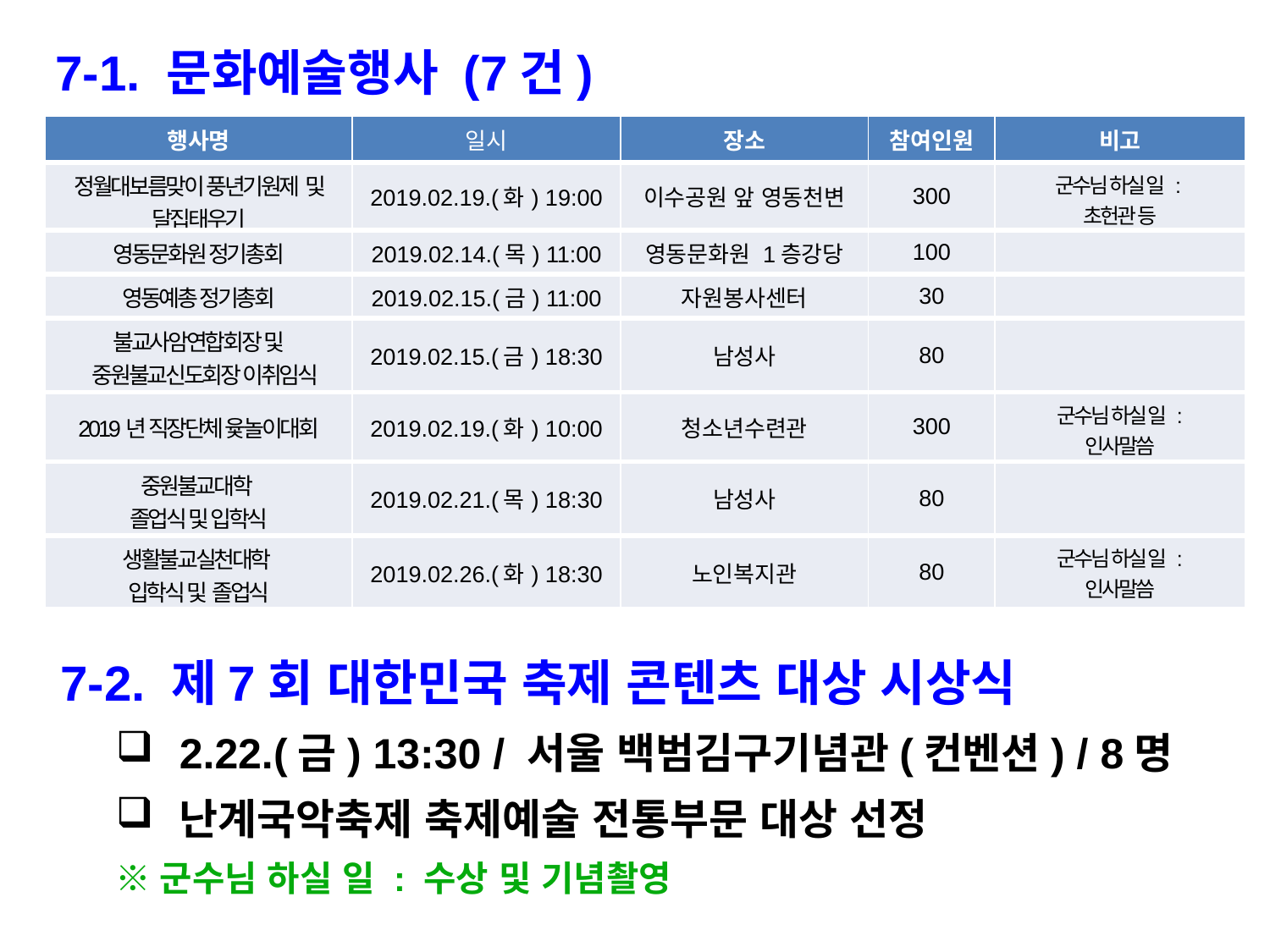

7-1. 문화예술행사 (7건)
| 행사명 | 일시 | 장소 | 참여인원 | 비고 |
| --- | --- | --- | --- | --- |
| 정월대보름맞이 풍년기원제 및 달집태우기 | 2019.02.19.(화) 19:00 | 이수공원 앞 영동천변 | 300 | 군수님 하실 일 : 초헌관 등 |
| 영동문화원 정기총회 | 2019.02.14.(목) 11:00 | 영동문화원 1층강당 | 100 |  |
| 영동예총 정기총회 | 2019.02.15.(금) 11:00 | 자원봉사센터 | 30 |  |
| 불교사암연합회장 및 중원불교신도회장 이취임식 | 2019.02.15.(금) 18:30 | 남성사 | 80 |  |
| 2019년 직장단체 윷놀이대회 | 2019.02.19.(화) 10:00 | 청소년수련관 | 300 | 군수님 하실 일 : 인사말씀 |
| 중원불교대학 졸업식 및 입학식 | 2019.02.21.(목) 18:30 | 남성사 | 80 |  |
| 생활불교실천대학 입학식 및 졸업식 | 2019.02.26.(화) 18:30 | 노인복지관 | 80 | 군수님 하실 일 : 인사말씀 |
7-2. 제7회 대한민국 축제 콘텐츠 대상 시상식
2.22.(금) 13:30 / 서울 백범김구기념관(컨벤션) / 8명
난계국악축제 축제예술 전통부문 대상 선정
※군수님 하실 일 : 수상 및 기념촬영